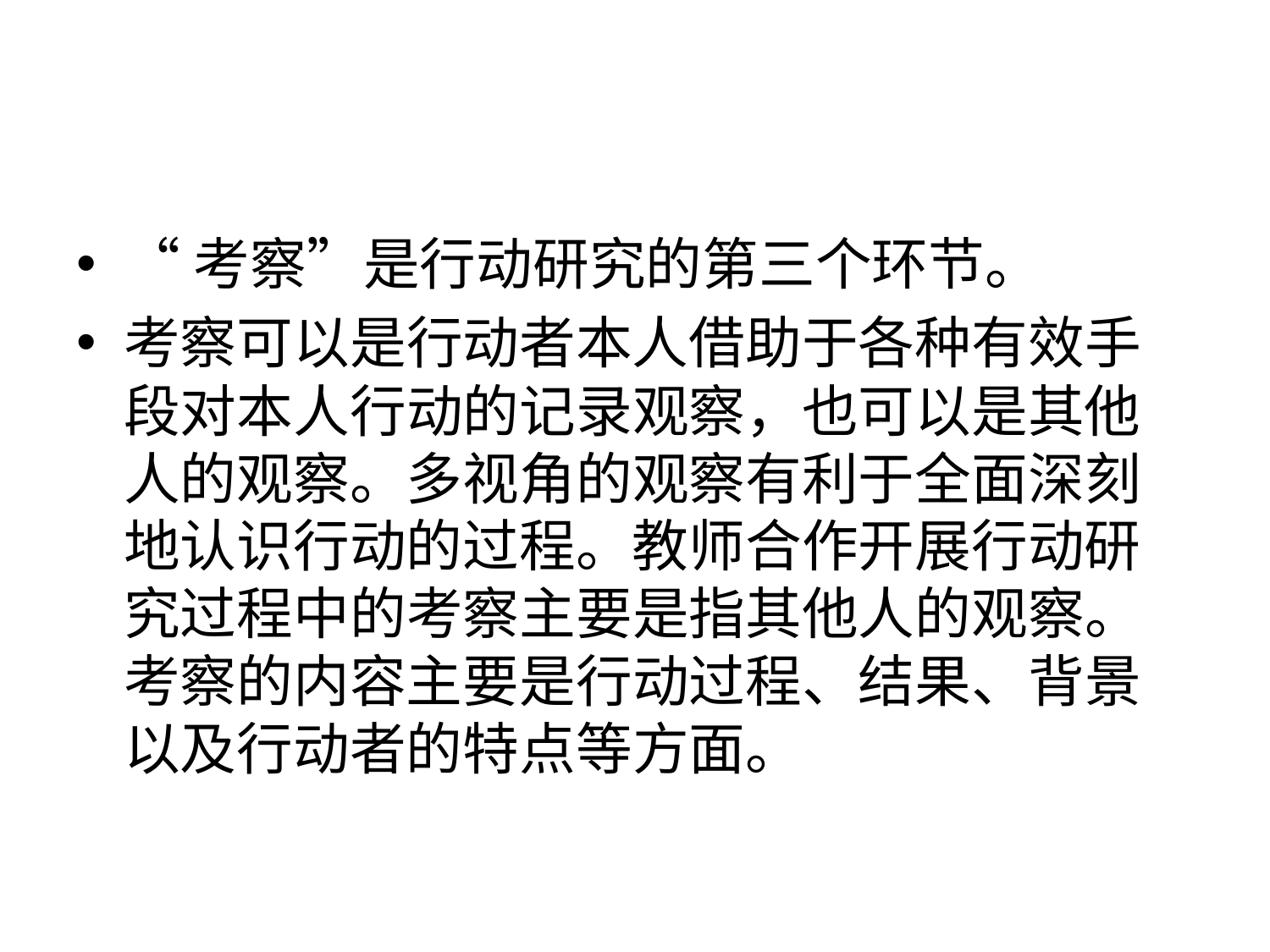

#
“考察”是行动研究的第三个环节。
考察可以是行动者本人借助于各种有效手段对本人行动的记录观察，也可以是其他人的观察。多视角的观察有利于全面深刻地认识行动的过程。教师合作开展行动研究过程中的考察主要是指其他人的观察。考察的内容主要是行动过程、结果、背景以及行动者的特点等方面。